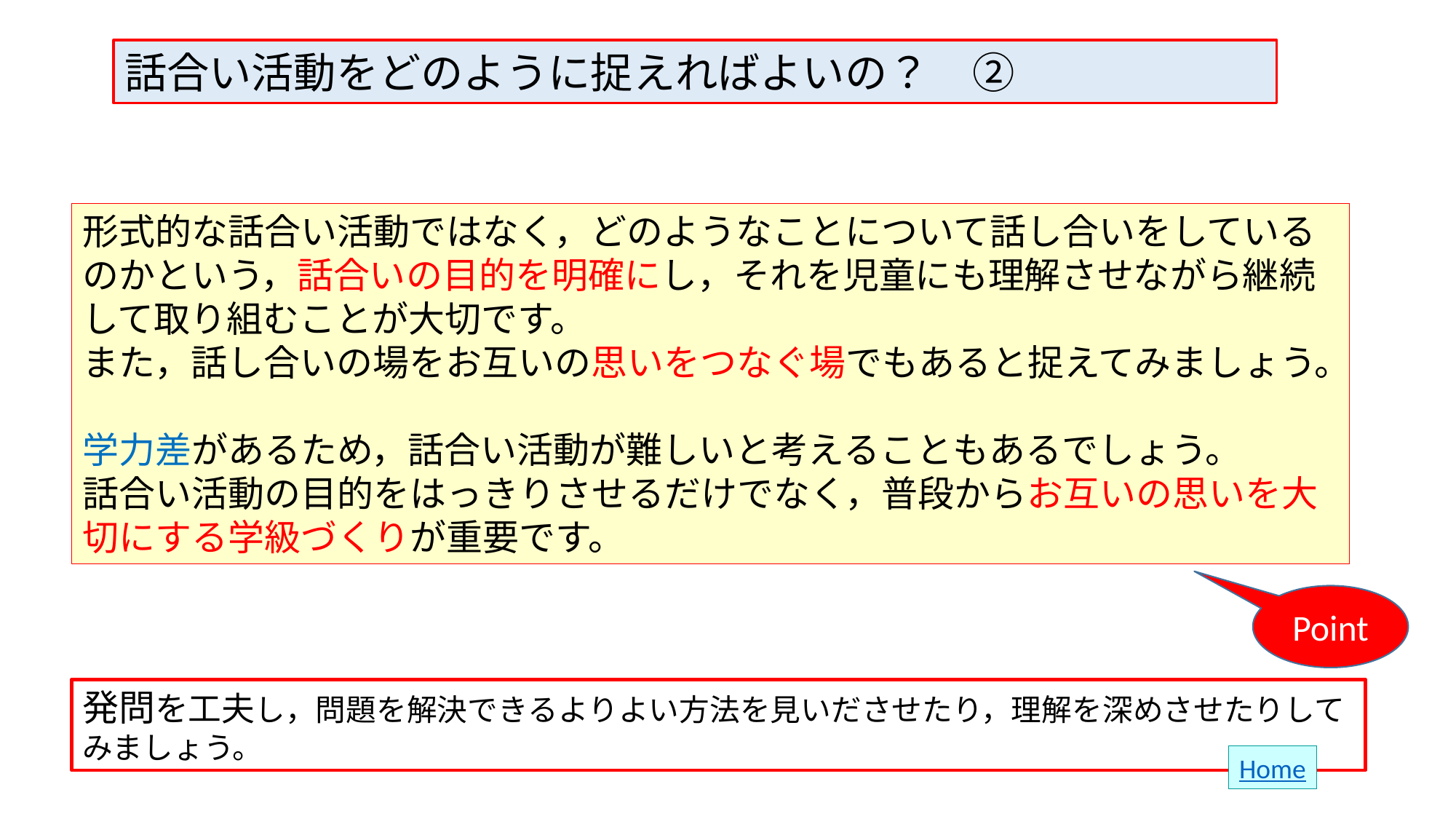

話合い活動をどのように捉えればよいの？　②
形式的な話合い活動ではなく，どのようなことについて話し合いをしているのかという，話合いの目的を明確にし，それを児童にも理解させながら継続して取り組むことが大切です。
また，話し合いの場をお互いの思いをつなぐ場でもあると捉えてみましょう。

学力差があるため，話合い活動が難しいと考えることもあるでしょう。
話合い活動の目的をはっきりさせるだけでなく，普段からお互いの思いを大切にする学級づくりが重要です。
Point
発問を工夫し，問題を解決できるよりよい方法を見いださせたり，理解を深めさせたりしてみましょう。
Home